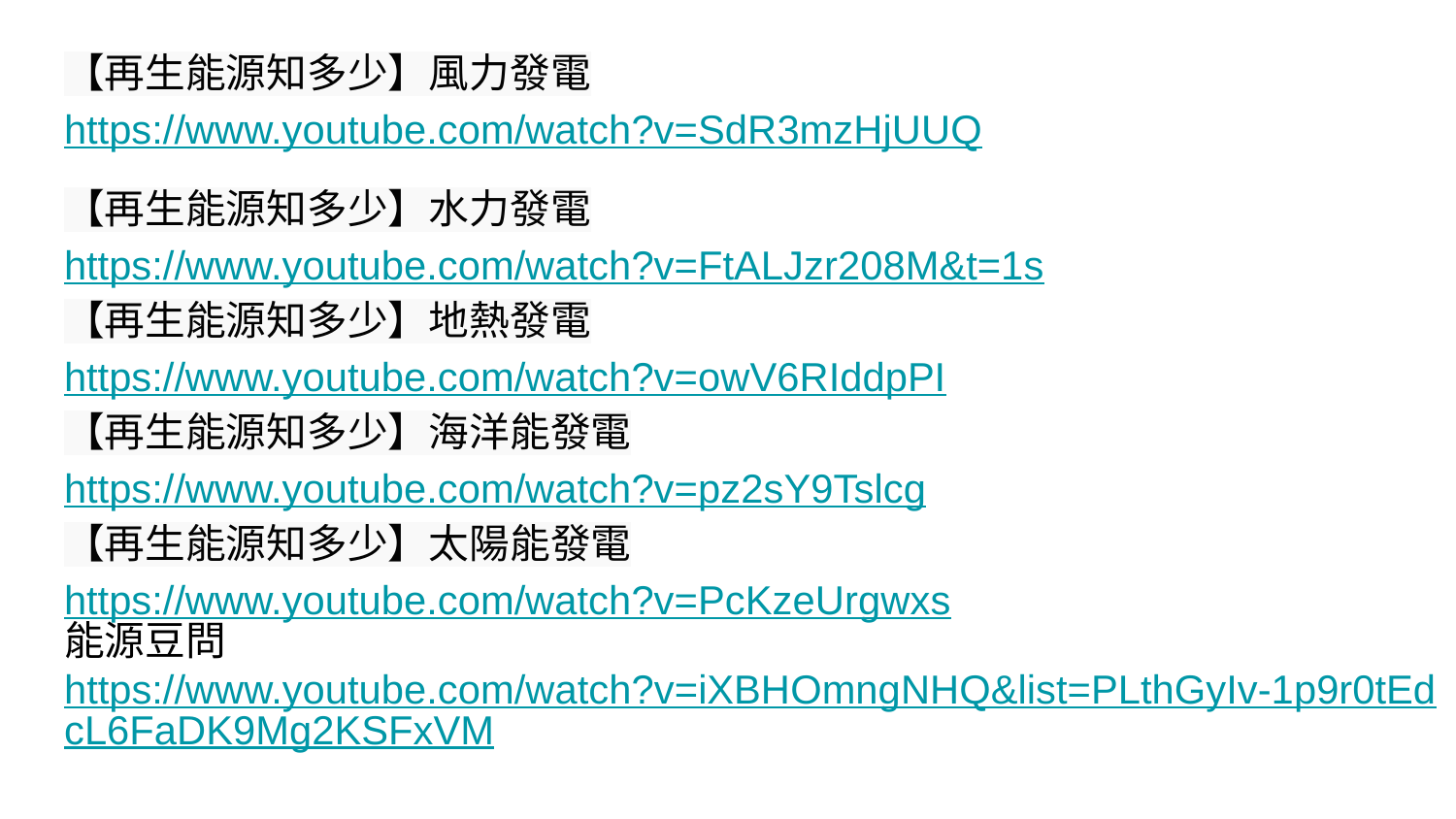

【再生能源知多少】風力發電
https://www.youtube.com/watch?v=SdR3mzHjUUQ
【再生能源知多少】水力發電
https://www.youtube.com/watch?v=FtALJzr208M&t=1s
【再生能源知多少】地熱發電
https://www.youtube.com/watch?v=owV6RIddpPI
【再生能源知多少】海洋能發電
https://www.youtube.com/watch?v=pz2sY9Tslcg
【再生能源知多少】太陽能發電
https://www.youtube.com/watch?v=PcKzeUrgwxs

能源豆問
https://www.youtube.com/watch?v=iXBHOmngNHQ&list=PLthGyIv-1p9r0tEdcL6FaDK9Mg2KSFxVM